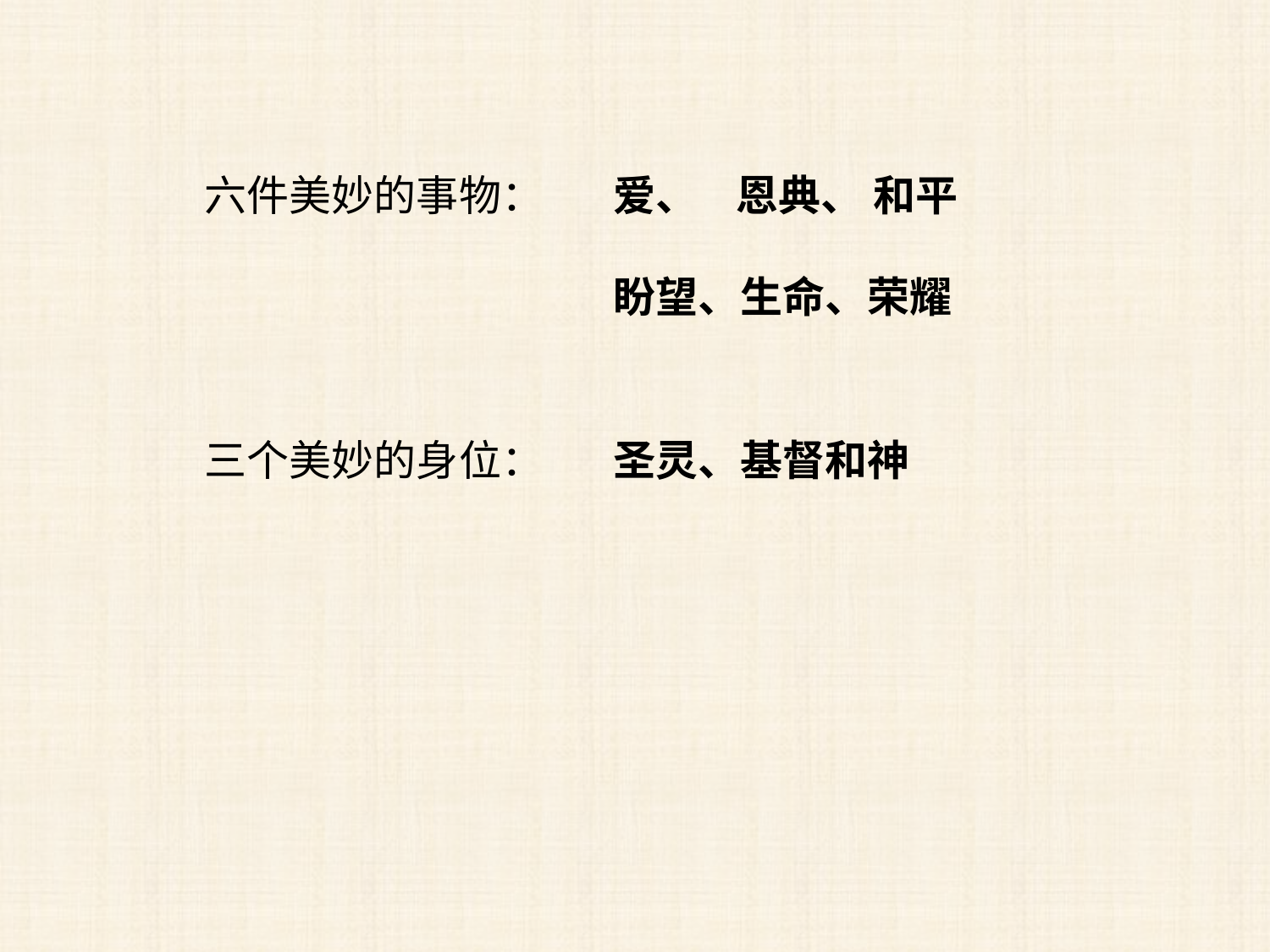

六件美妙的事物：
爱、    恩典、 和平

盼望、生命、荣耀
三个美妙的身位：
圣灵、基督和神